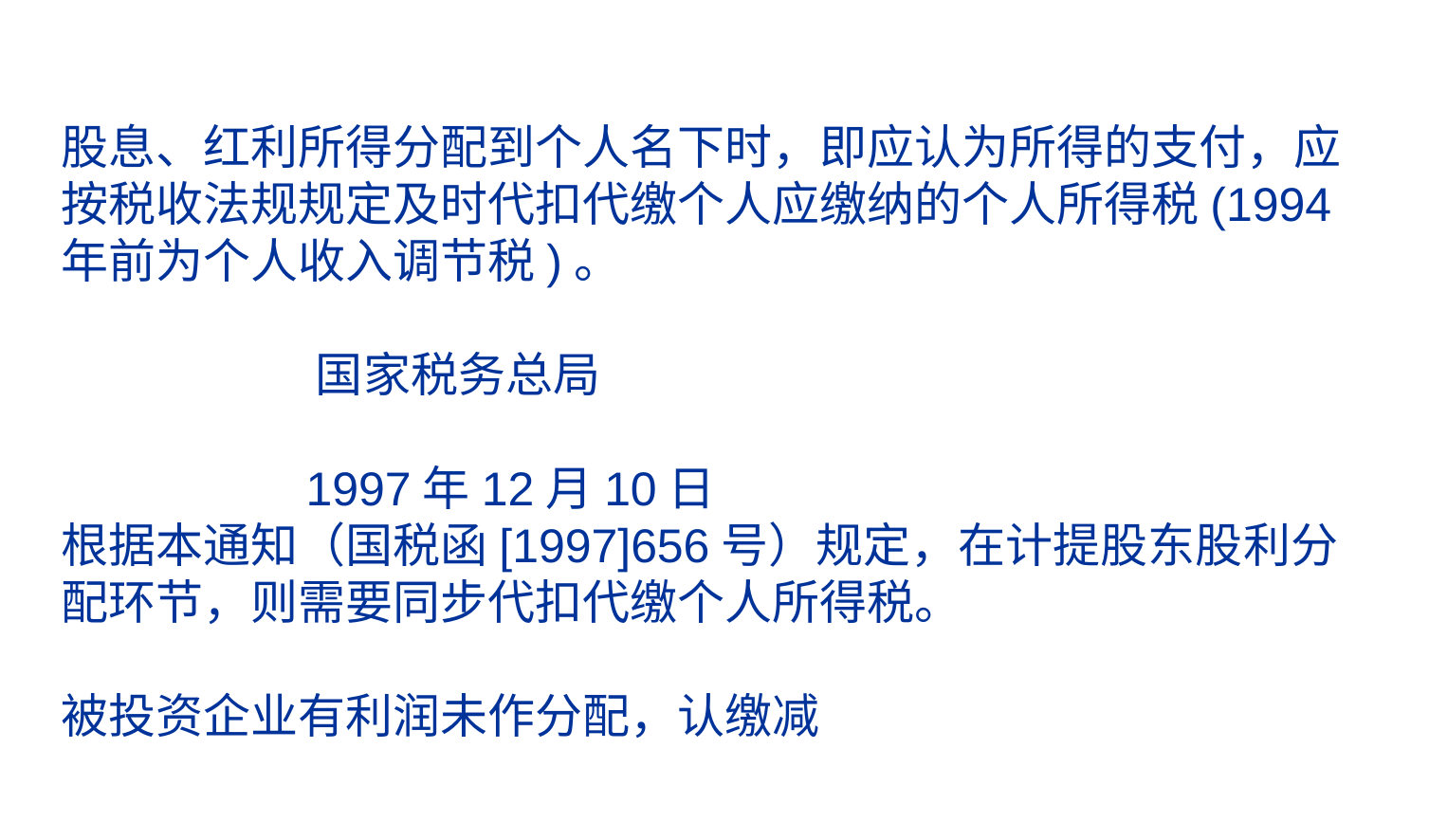

# 股息、红利所得分配到个人名下时，即应认为所得的支付，应按税收法规规定及时代扣代缴个人应缴纳的个人所得税(1994年前为个人收入调节税)。 　　               国家税务总局 　　             1997年12月10日 根据本通知（国税函[1997]656号）规定，在计提股东股利分配环节，则需要同步代扣代缴个人所得税。 被投资企业有利润未作分配，认缴减